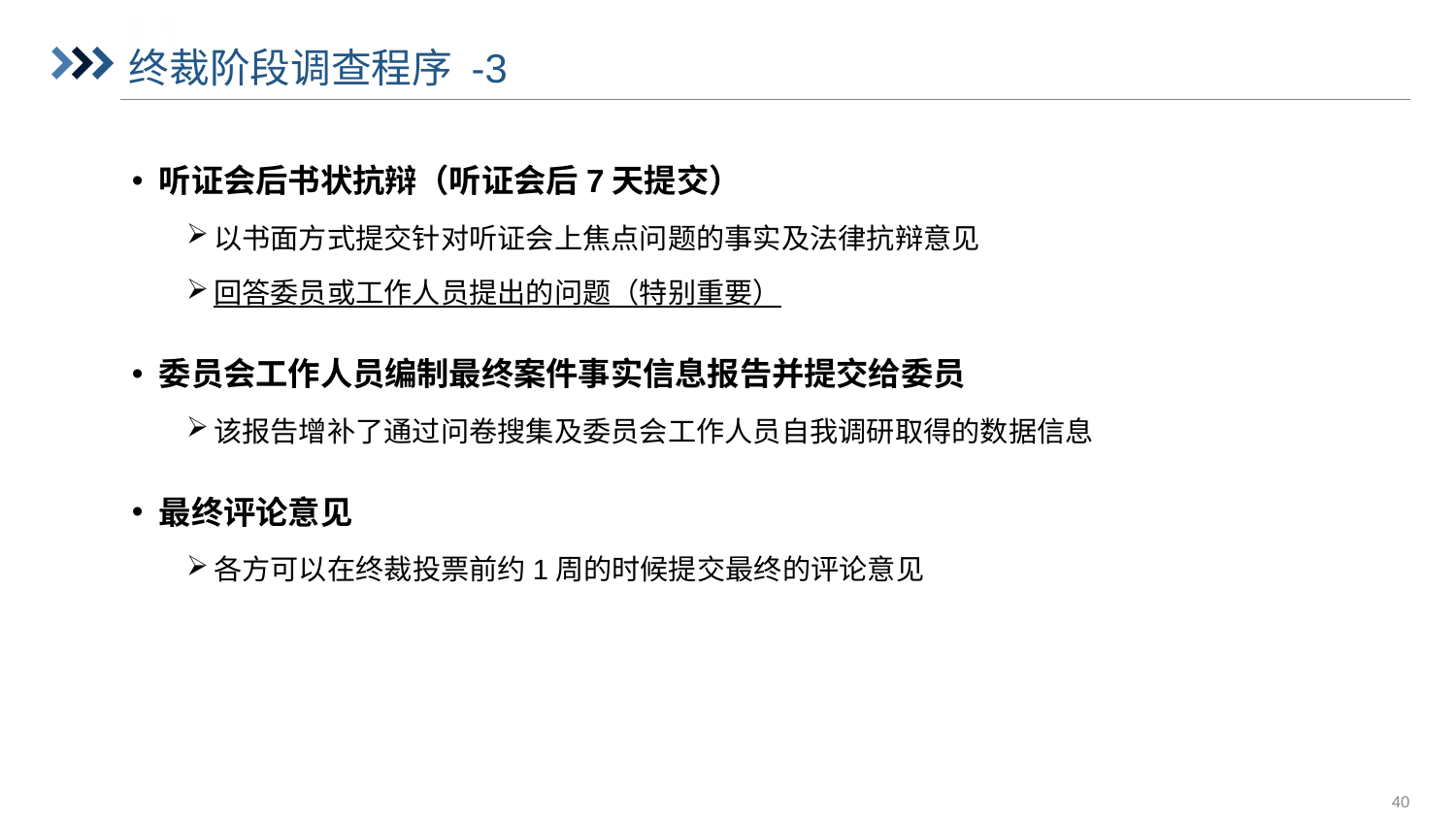

# 终裁阶段调查程序 -3
听证会后书状抗辩（听证会后7天提交）
以书面方式提交针对听证会上焦点问题的事实及法律抗辩意见
回答委员或工作人员提出的问题（特别重要）
委员会工作人员编制最终案件事实信息报告并提交给委员
该报告增补了通过问卷搜集及委员会工作人员自我调研取得的数据信息
最终评论意见
各方可以在终裁投票前约1周的时候提交最终的评论意见
40